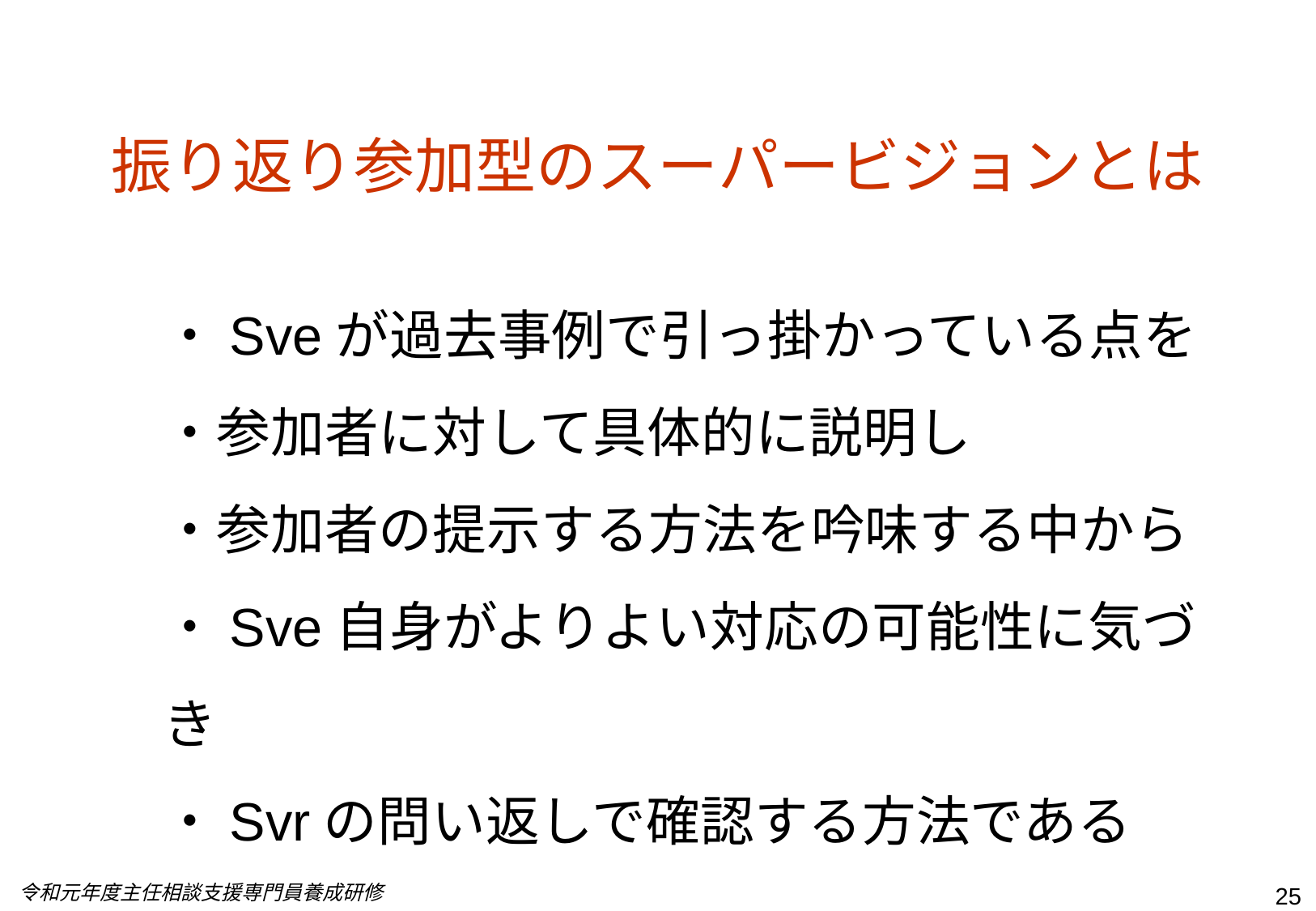

振り返り参加型のスーパービジョンとは
・Sveが過去事例で引っ掛かっている点を
・参加者に対して具体的に説明し
・参加者の提示する方法を吟味する中から
・Sve自身がよりよい対応の可能性に気づき
・Svrの問い返しで確認する方法である

令和元年度主任相談支援専門員養成研修
25